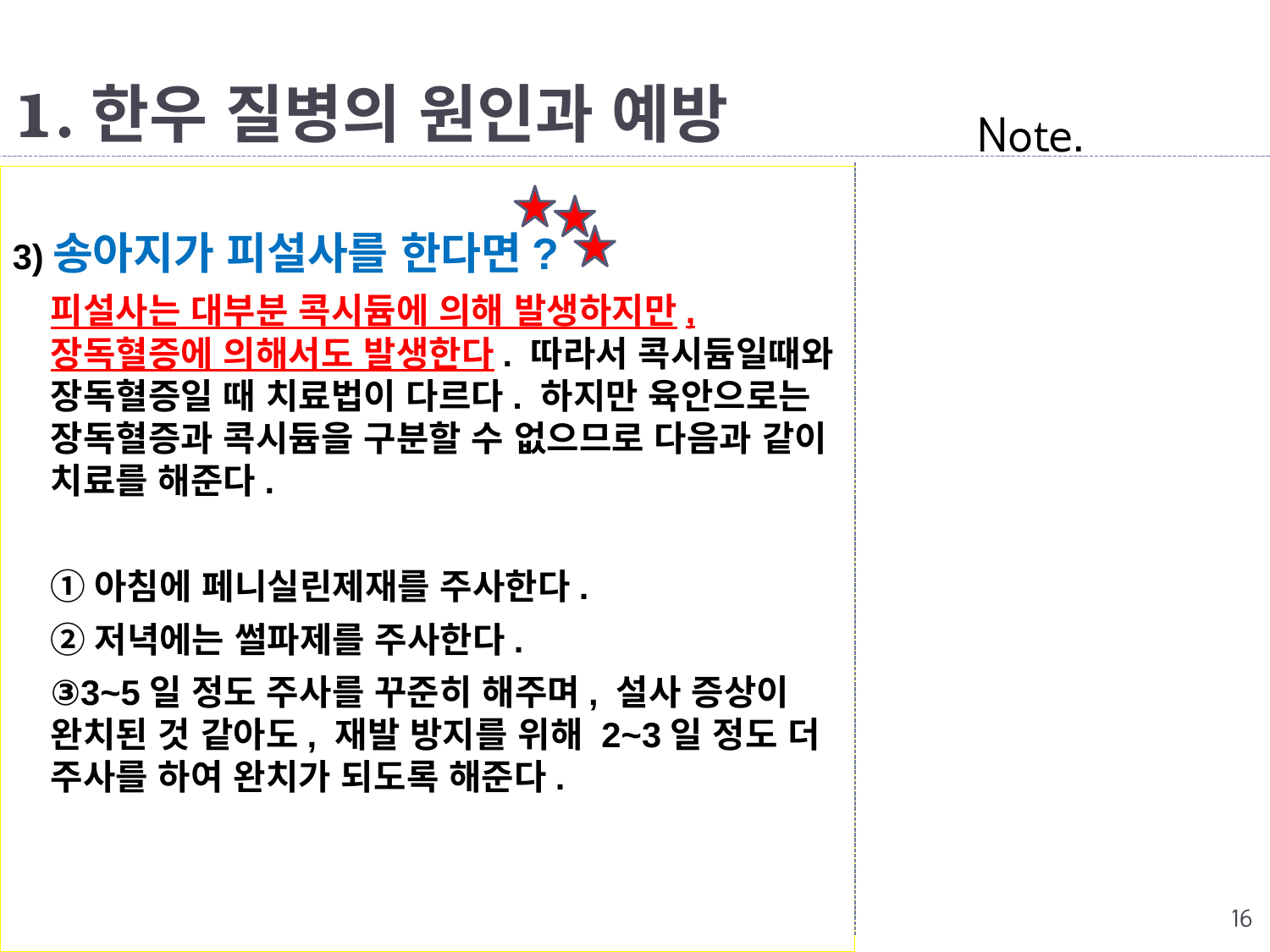

# 1.한우 질병의 원인과 예방
Note.

3)송아지가 피설사를 한다면?
	피설사는 대부분 콕시듐에 의해 발생하지만, 장독혈증에 의해서도 발생한다. 따라서 콕시듐일때와 장독혈증일 때 치료법이 다르다. 하지만 육안으로는 장독혈증과 콕시듐을 구분할 수 없으므로 다음과 같이 치료를 해준다.

	①아침에 페니실린제재를 주사한다.
	②저녁에는 썰파제를 주사한다.
	③3~5일 정도 주사를 꾸준히 해주며, 설사 증상이 완치된 것 같아도, 재발 방지를 위해 2~3일 정도 더 주사를 하여 완치가 되도록 해준다.

16